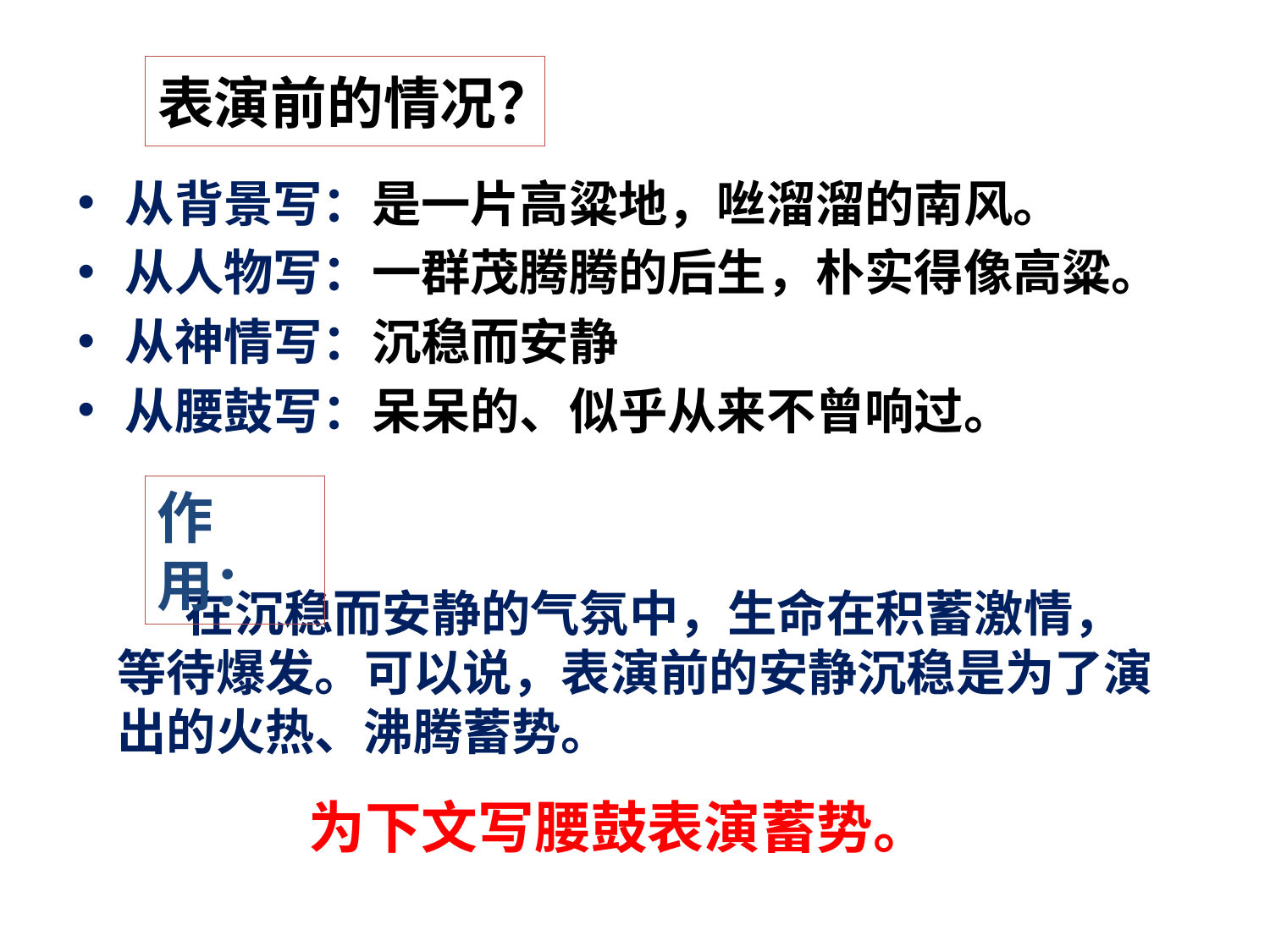

# 表演前的情况？
从背景写：是一片高粱地，咝溜溜的南风。
从人物写：一群茂腾腾的后生，朴实得像高粱。
从神情写：沉稳而安静
从腰鼓写：呆呆的、似乎从来不曾响过。
作用：
     在沉稳而安静的气氛中，生命在积蓄激情，等待爆发。可以说，表演前的安静沉稳是为了演出的火热、沸腾蓄势。
为下文写腰鼓表演蓄势。